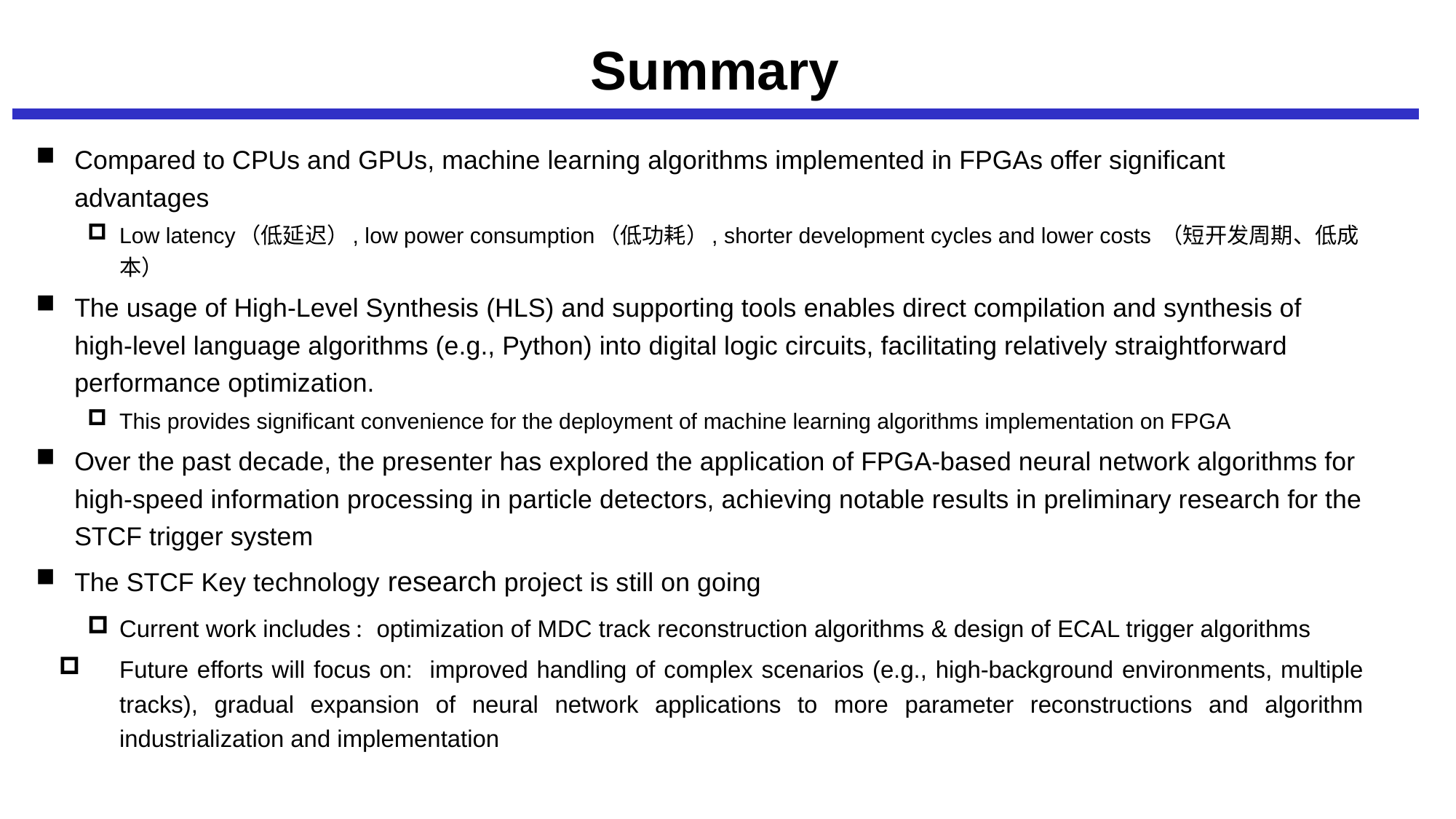

# Summary
Compared to CPUs and GPUs, machine learning algorithms implemented in FPGAs offer significant advantages
Low latency（低延迟）, low power consumption（低功耗）, shorter development cycles and lower costs （短开发周期、低成本）
The usage of High-Level Synthesis (HLS) and supporting tools enables direct compilation and synthesis of high-level language algorithms (e.g., Python) into digital logic circuits, facilitating relatively straightforward performance optimization.
This provides significant convenience for the deployment of machine learning algorithms implementation on FPGA
Over the past decade, the presenter has explored the application of FPGA-based neural network algorithms for high-speed information processing in particle detectors, achieving notable results in preliminary research for the STCF trigger system
The STCF Key technology research project is still on going
Current work includes：optimization of MDC track reconstruction algorithms & design of ECAL trigger algorithms
Future efforts will focus on:  improved handling of complex scenarios (e.g., high-background environments, multiple tracks), gradual expansion of neural network applications to more parameter reconstructions and algorithm industrialization and implementation
28